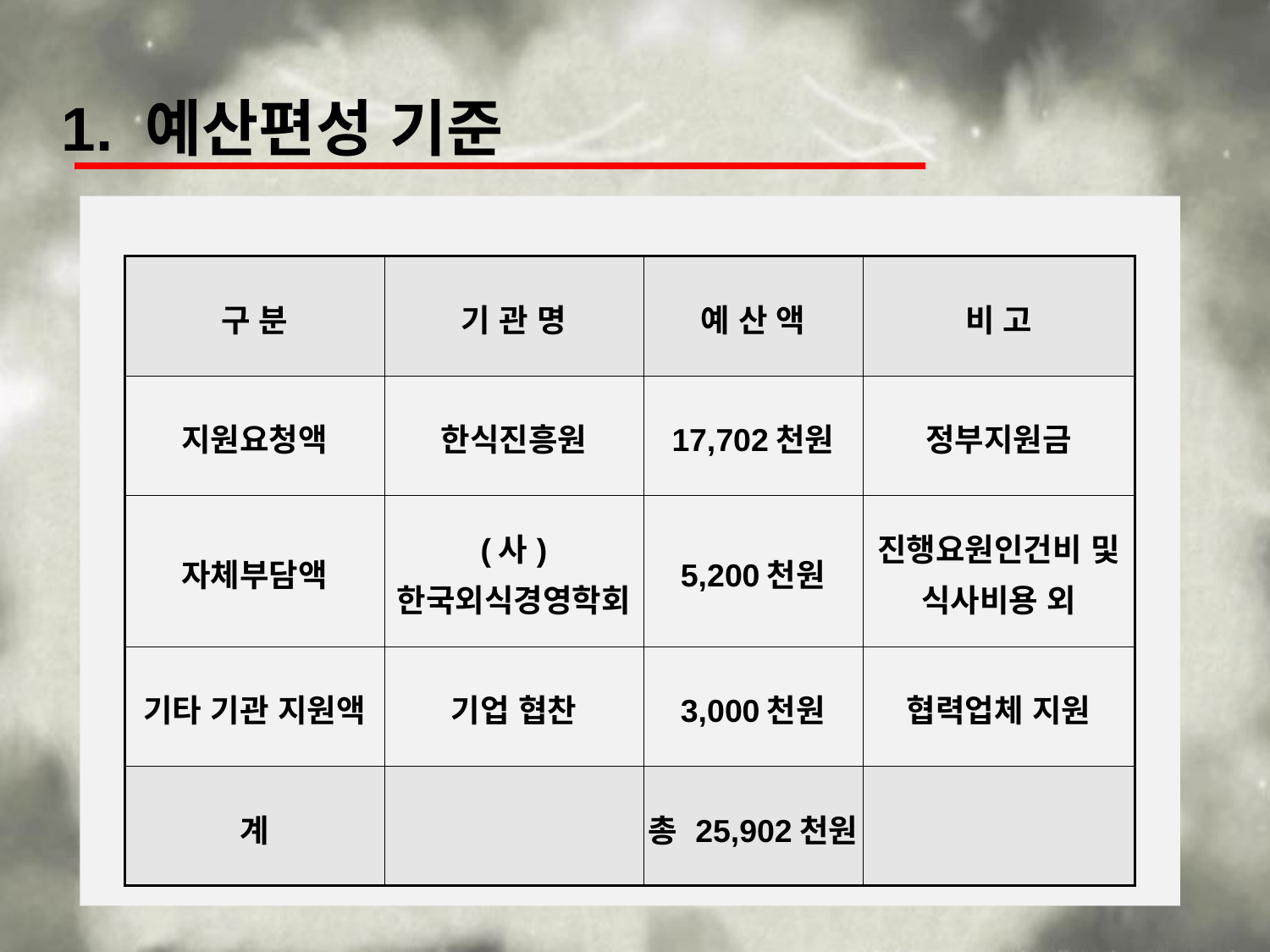

1. 예산편성 기준

| 구 분 | 기 관 명 | 예 산 액 | 비 고 |
| --- | --- | --- | --- |
| 지원요청액 | 한식진흥원 | 17,702천원 | 정부지원금 |
| 자체부담액 | (사) 한국외식경영학회 | 5,200천원 | 진행요원인건비 및 식사비용 외 |
| 기타 기관 지원액 | 기업 협찬 | 3,000천원 | 협력업체 지원 |
| 계 |  | 총 25,902천원 |  |